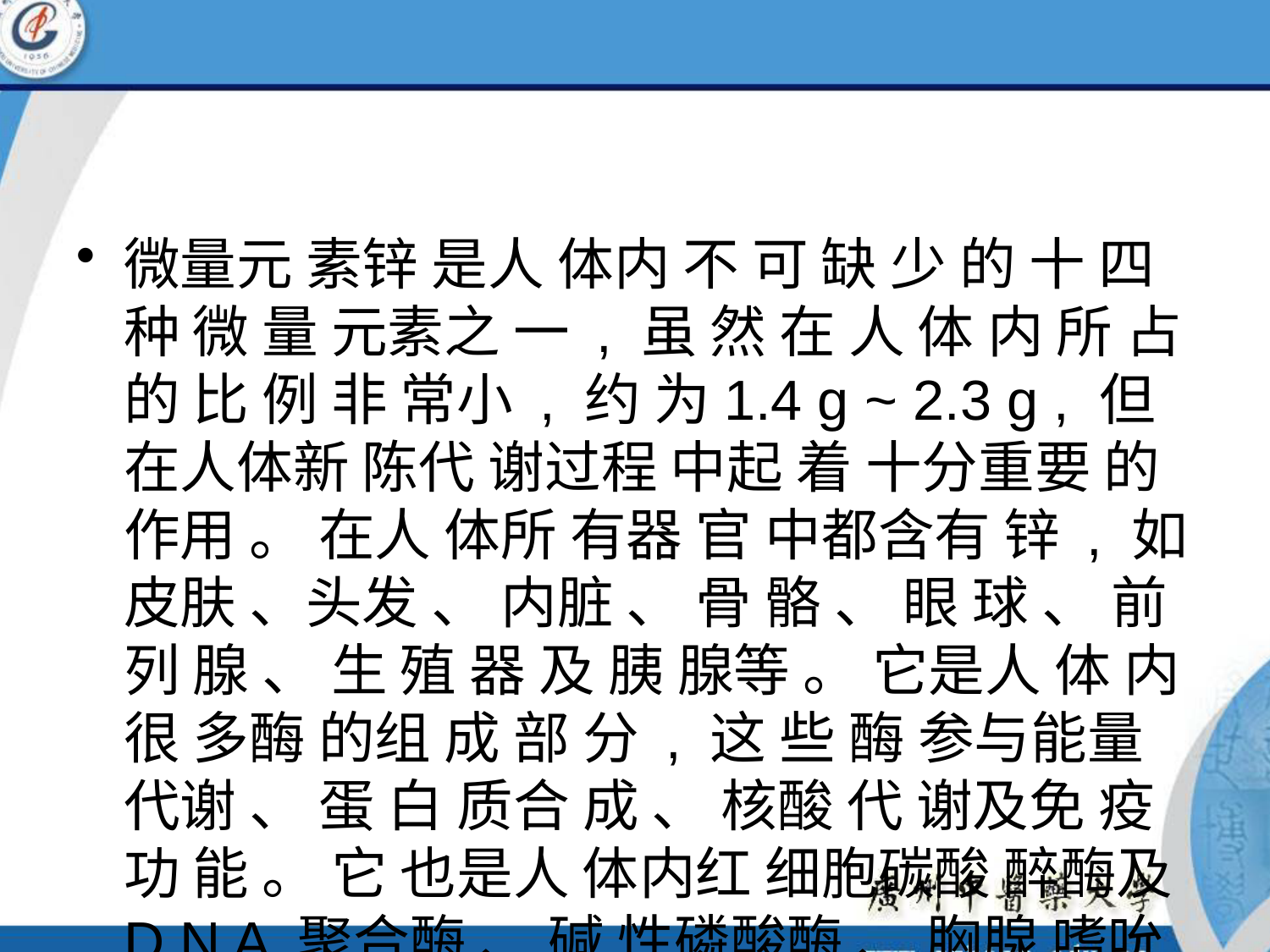

#
微量元 素锌 是人 体内 不 可 缺 少 的 十 四 种 微 量 元素之 一 , 虽 然 在 人 体 内 所 占 的 比 例 非 常小 , 约 为1.4 g ~ 2.3 g , 但 在人体新 陈代 谢过程 中起 着 十分重要 的作用 。 在人 体所 有器 官 中都含有 锌 , 如 皮肤 、头发 、 内脏 、 骨 骼 、 眼 球 、 前 列 腺 、 生 殖 器 及 胰 腺等 。 它是人 体 内 很 多酶 的组 成 部 分 , 这 些 酶 参与能量代谢 、 蛋 白 质合 成 、 核酸 代 谢及免 疫 功 能 。 它 也是人 体内红 细胞碳酸 醉酶及 D N A 聚合酶 、 碱 性磷酸酶 、 胸腺 嗜吮核 昔酶 等十八 种含 金 属酶 的组成 部分 ,又是蛋 白质 合成 的一个 因 素 , 帮 助葡 萄 糖在 细 胞 膜上转运 , 锌 对人 的营养有 着重 要作 用 。